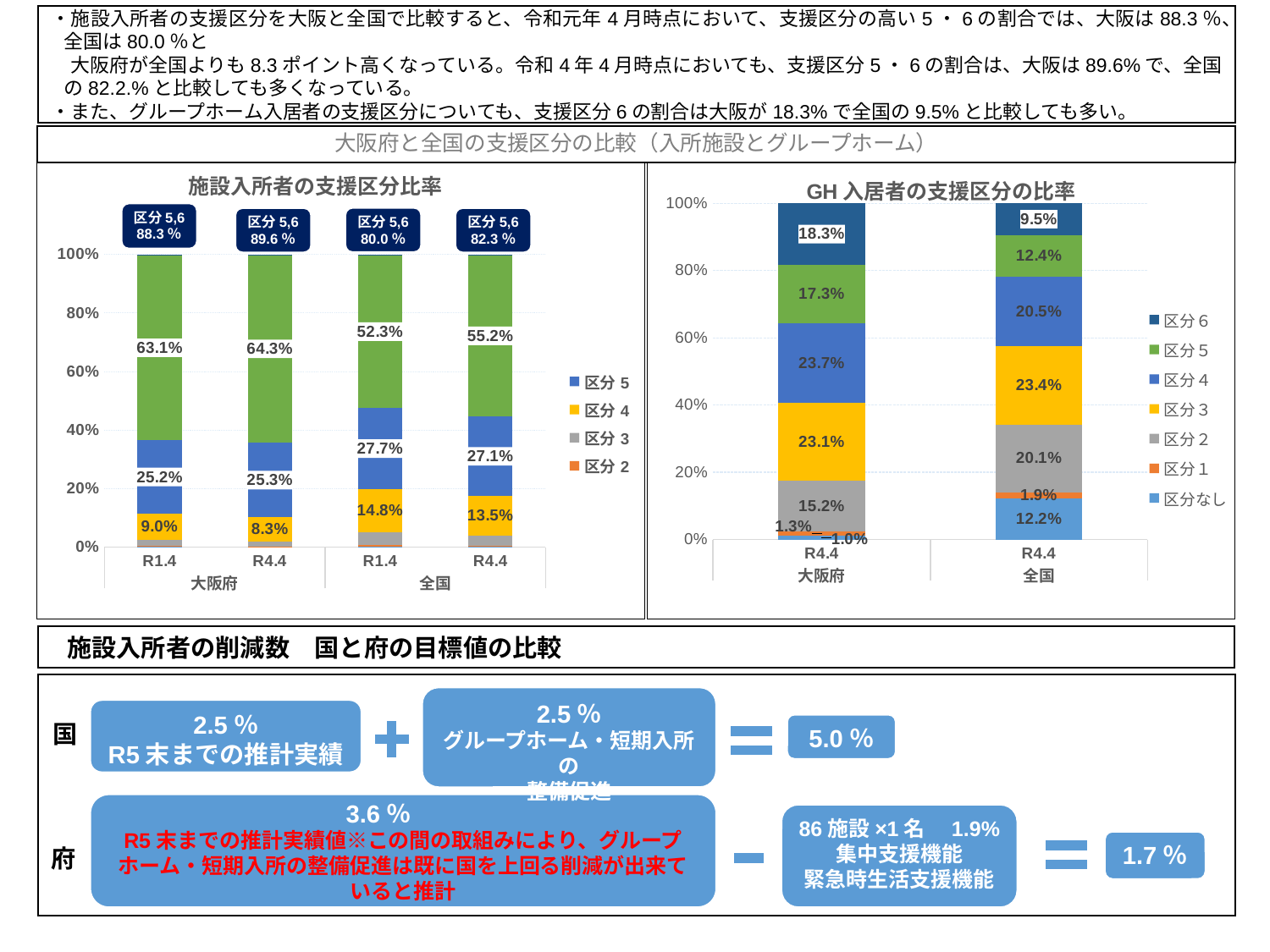

・施設入所者の支援区分を大阪と全国で比較すると、令和元年4月時点において、支援区分の高い5・6の割合では、大阪は88.3％、全国は80.0％と
　大阪府が全国よりも8.3ポイント高くなっている。令和4年4月時点においても、支援区分5・6の割合は、大阪は89.6%で、全国の82.2.%と比較しても多くなっている。
・また、グループホーム入居者の支援区分についても、支援区分6の割合は大阪が18.3%で全国の9.5%と比較しても多い。
# 大阪府と全国の支援区分の比較（入所施設とグループホーム）

### Chart: GH入居者の支援区分の比率

| Category | 区分なし | 区分１ | 区分２ | 区分３ | 区分４ | 区分５ | 区分６ |
|---|---|---|---|---|---|---|---|
| R4.4 | 0.010392510521343296 | 0.013398608606029374 | 0.15228034011852615 | 0.23052477883706948 | 0.23713819462337885 | 0.17289358412780212 | 0.18337198316585074 |
| R4.4 | 0.1218838316462979 | 0.018727041671145056 | 0.20136311619996586 | 0.23392363767410396 | 0.20532095822769605 | 0.123894364816934 | 0.09488704976385719 |

### Chart: 施設入所者の支援区分比率

| Category | 区分1 | 区分2 | 区分3 | 区分4 | 区分5 | 区分6 | 区分なし |
|---|---|---|---|---|---|---|---|
| R1.4 | 0.0006183017312448475 | 0.003503709810387469 | 0.020403957131079967 | 0.08965375103050288 | 0.2516488046166529 | 0.6308738664468261 | 0.0032976092333058533 |
| R4.4 | 0.0 | 0.003284431793299759 | 0.01664112108605211 | 0.08298664331070725 | 0.2531202102036348 | 0.6430917451280929 | 0.0008758484782132691 |
| R1.4 | 0.0008716563806025325 | 0.007743733024102855 | 0.04218972535041365 | 0.14762901681829857 | 0.276852075242624 | 0.5226046960487505 | 0.0021090971352079133 |
| R4.4 | 0.0006634586177679014 | 0.004732138574922863 | 0.03435596553212578 | 0.13544947322984444 | 0.2705872008441112 | 0.552013556937539 | 0.0021982062636888297 |
区分5,6
80.0％
区分5,6
89.6％
区分5,6
82.3％
施設入所者の削減数　国と府の目標値の比較

2.5％
グループホーム・短期入所の
整備促進
2.5％
R5末までの推計実績
国

5.0％
3.6％
R5末までの推計実績値※この間の取組みにより、グループホーム・短期入所の整備促進は既に国を上回る削減が出来ていると推計
86施設×1名　1.9%
集中支援機能
緊急時生活支援機能

1.7％
府
2